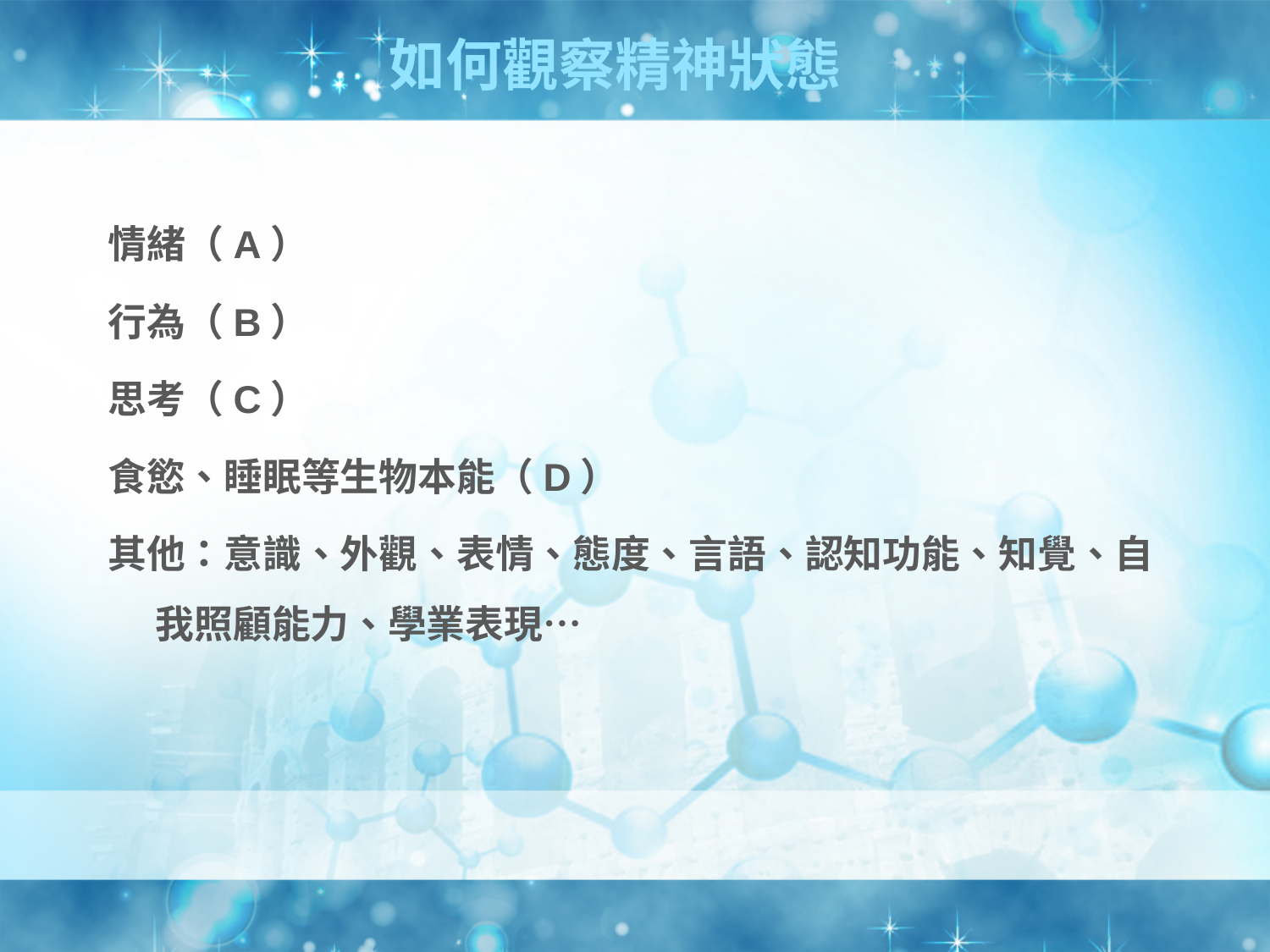

# 如何觀察精神狀態
情緒（A）
行為（B）
思考（C）
食慾、睡眠等生物本能（D）
其他：意識、外觀、表情、態度、言語、認知功能、知覺、自我照顧能力、學業表現…